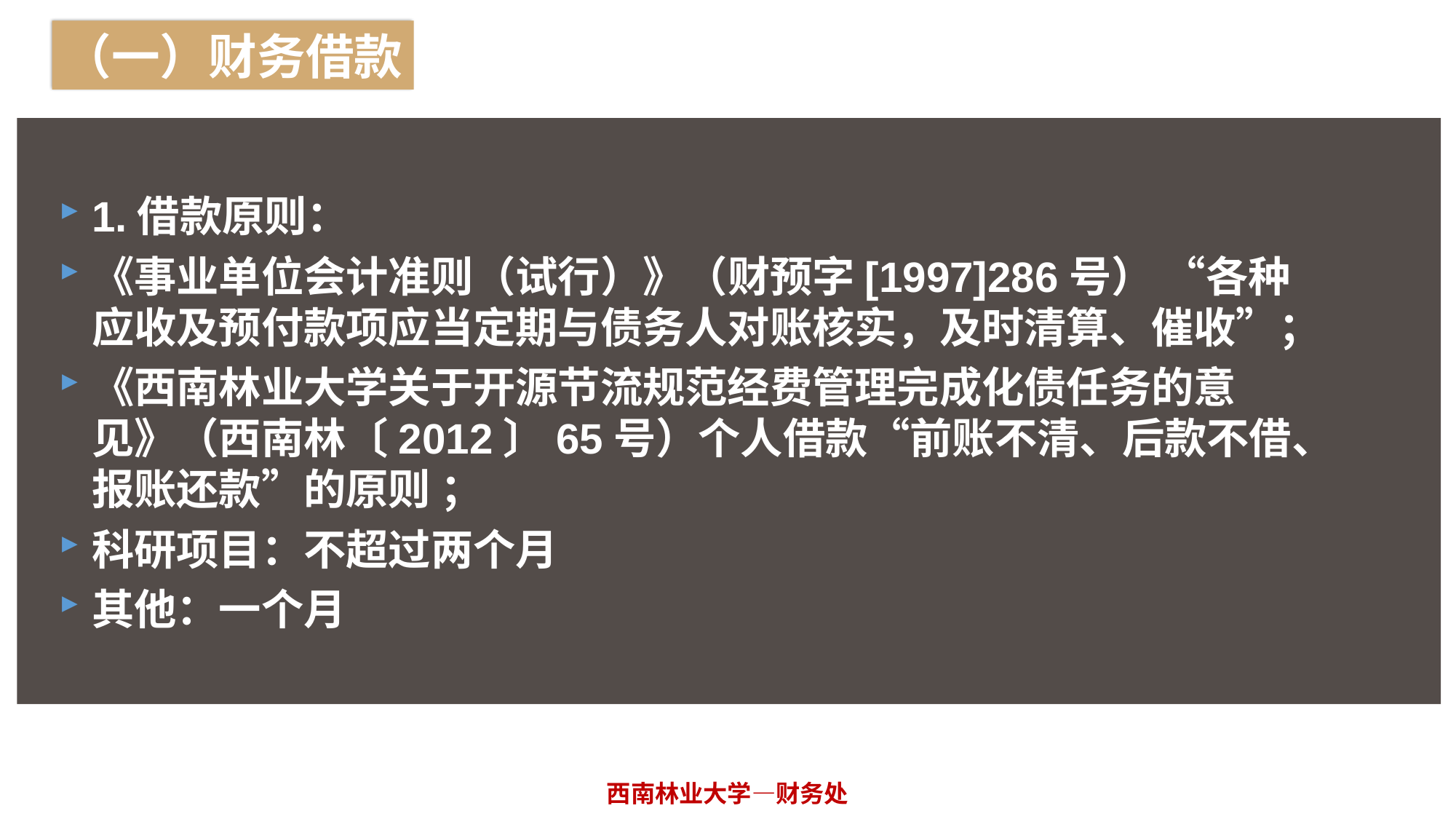

（一）财务借款

1.借款原则：
《事业单位会计准则（试行）》（财预字[1997]286号） “各种应收及预付款项应当定期与债务人对账核实，及时清算、催收”；
《西南林业大学关于开源节流规范经费管理完成化债任务的意见》（西南林〔2012〕65号）个人借款“前账不清、后款不借、报账还款”的原则 ；
科研项目：不超过两个月
其他：一个月
指因业务需要的临时用款，如职工预借的差旅费等。
西南林业大学—财务处